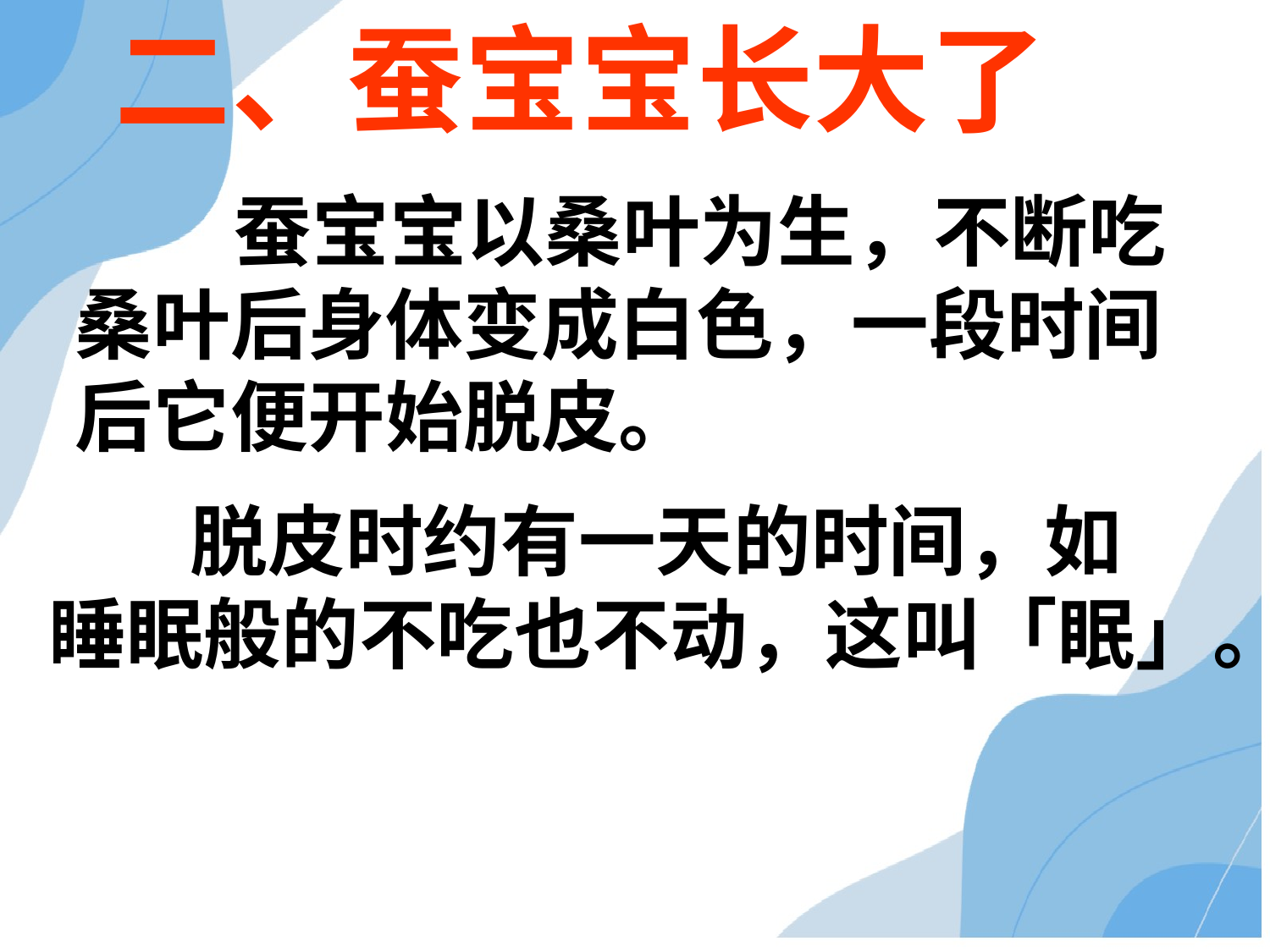

二、蚕宝宝长大了

        蚕宝宝以桑叶为生，不断吃
桑叶后身体变成白色，一段时间
后它便开始脱皮。
       脱皮时约有一天的时间，如
睡眠般的不吃也不动，这叫「眠」。